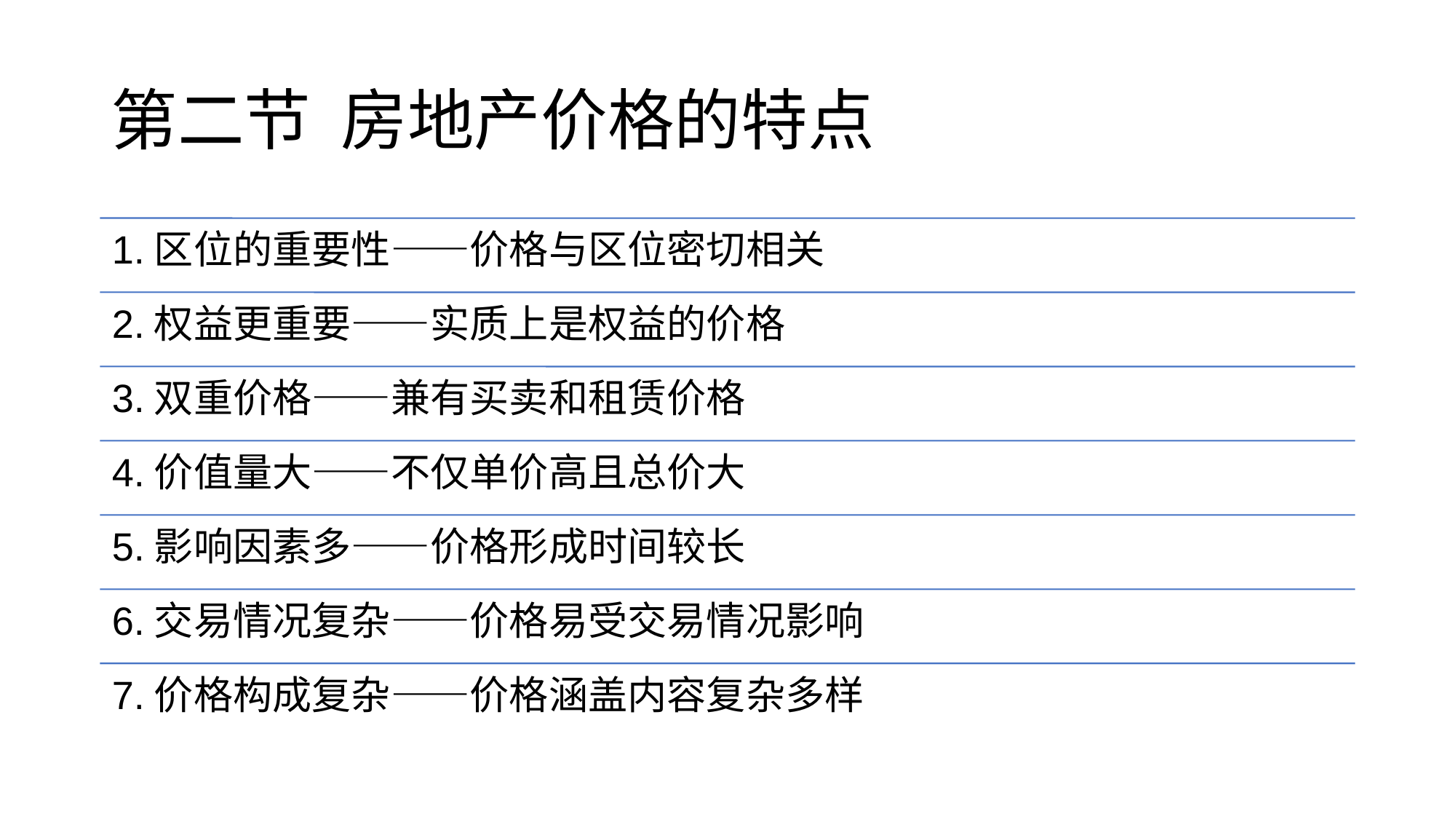

# 第二节  房地产价格的特点
1.区位的重要性——价格与区位密切相关
2.权益更重要——实质上是权益的价格
3.双重价格——兼有买卖和租赁价格
4.价值量大——不仅单价高且总价大
5.影响因素多——价格形成时间较长
6.交易情况复杂——价格易受交易情况影响
7.价格构成复杂——价格涵盖内容复杂多样